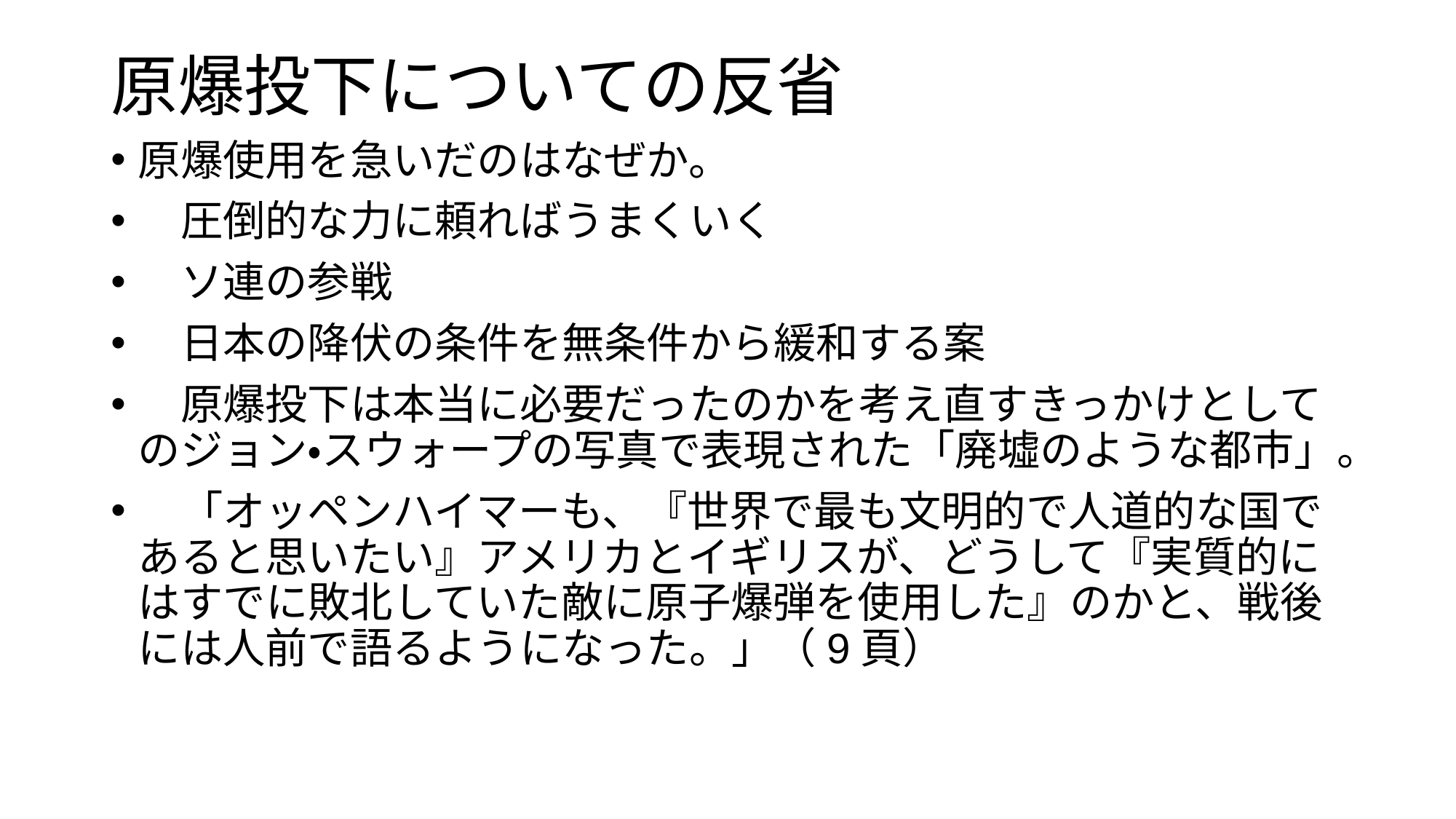

# 原爆投下についての反省
原爆使用を急いだのはなぜか。
　圧倒的な力に頼ればうまくいく
　ソ連の参戦
　日本の降伏の条件を無条件から緩和する案
　原爆投下は本当に必要だったのかを考え直すきっかけとしてのジョン・スウォープの写真で表現された「廃墟のような都市」。
　「オッペンハイマーも、『世界で最も文明的で人道的な国であると思いたい』アメリカとイギリスが、どうして『実質的にはすでに敗北していた敵に原子爆弾を使用した』のかと、戦後には人前で語るようになった。」（9頁）